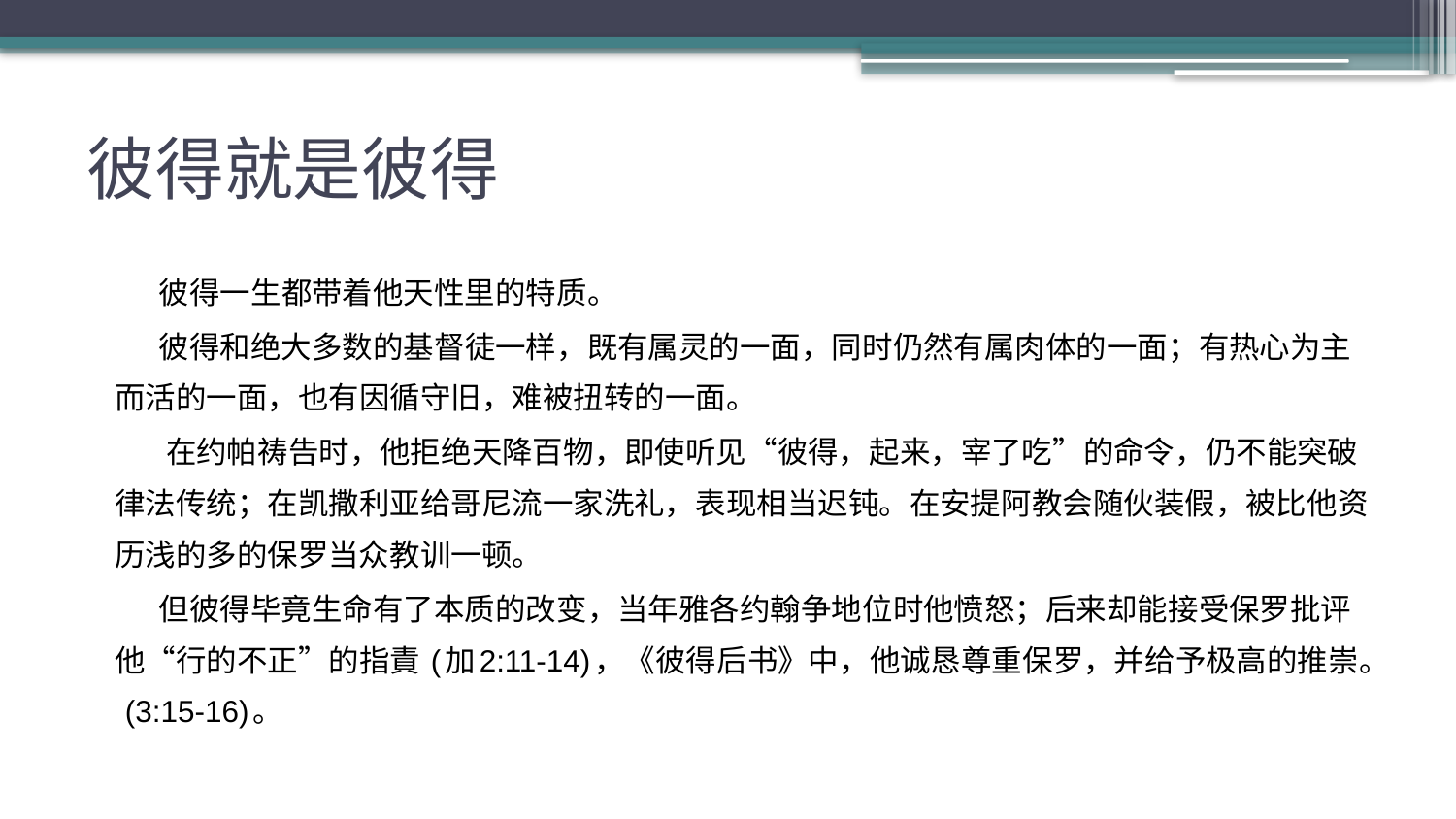

# 彼得就是彼得
      彼得一生都带着他天性里的特质。
      彼得和绝大多数的基督徒一样，既有属灵的一面，同时仍然有属肉体的一面；有热心为主而活的一面，也有因循守旧，难被扭转的一面。
       在约帕祷告时，他拒绝天降百物，即使听见“彼得，起来，宰了吃”的命令，仍不能突破律法传统；在凯撒利亚给哥尼流一家洗礼，表现相当迟钝。在安提阿教会随伙装假，被比他资历浅的多的保罗当众教训一顿。
      但彼得毕竟生命有了本质的改变，当年雅各约翰争地位时他愤怒；后来却能接受保罗批评他“行的不正”的指責 (加2:11-14)，《彼得后书》中，他诚恳尊重保罗，并给予极高的推崇。 (3:15-16)。